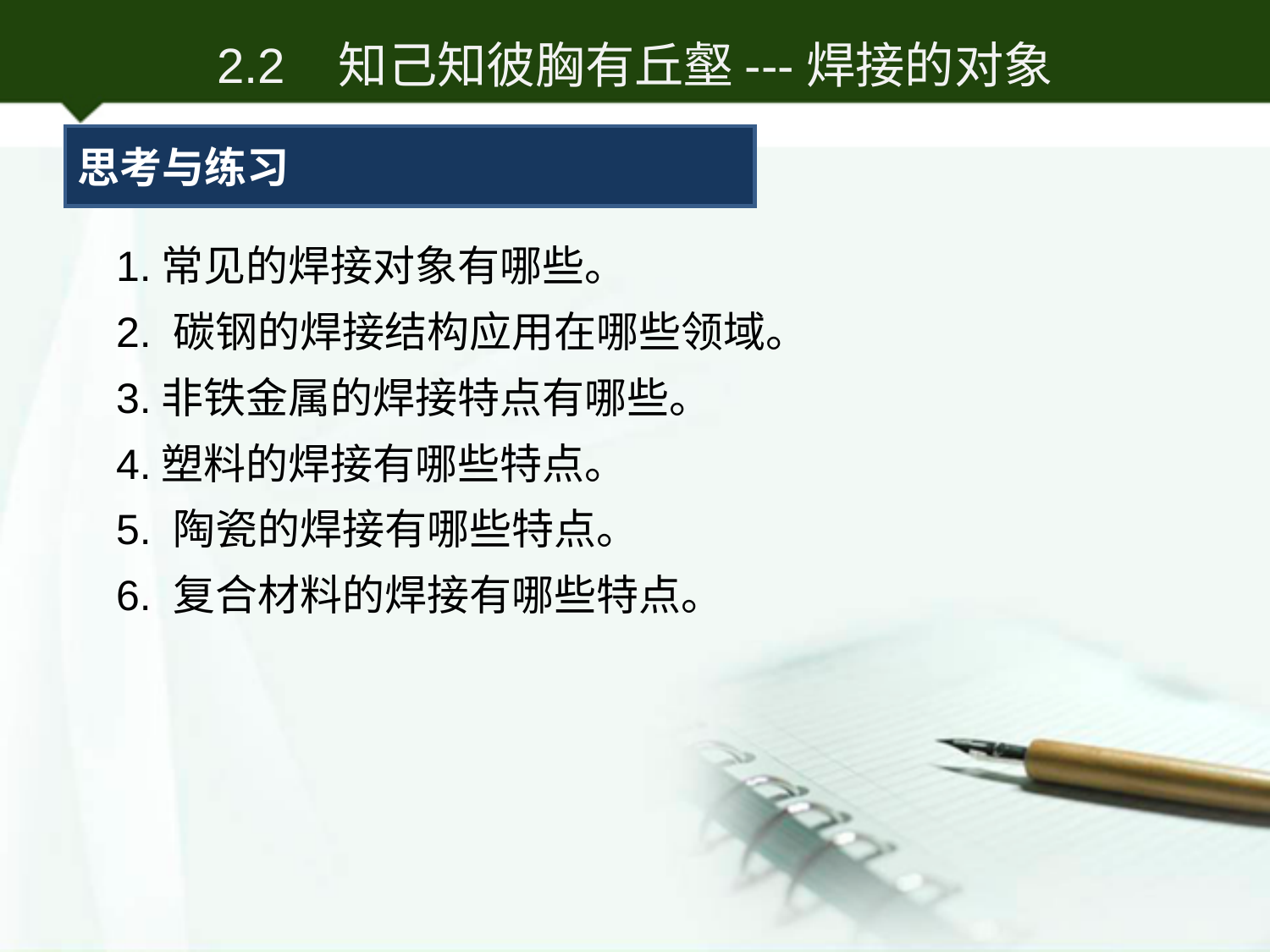

2.2   知己知彼胸有丘壑---焊接的对象
思考与练习
1.常见的焊接对象有哪些。
2. 碳钢的焊接结构应用在哪些领域。
3.非铁金属的焊接特点有哪些。
4.塑料的焊接有哪些特点。
5. 陶瓷的焊接有哪些特点。
6. 复合材料的焊接有哪些特点。